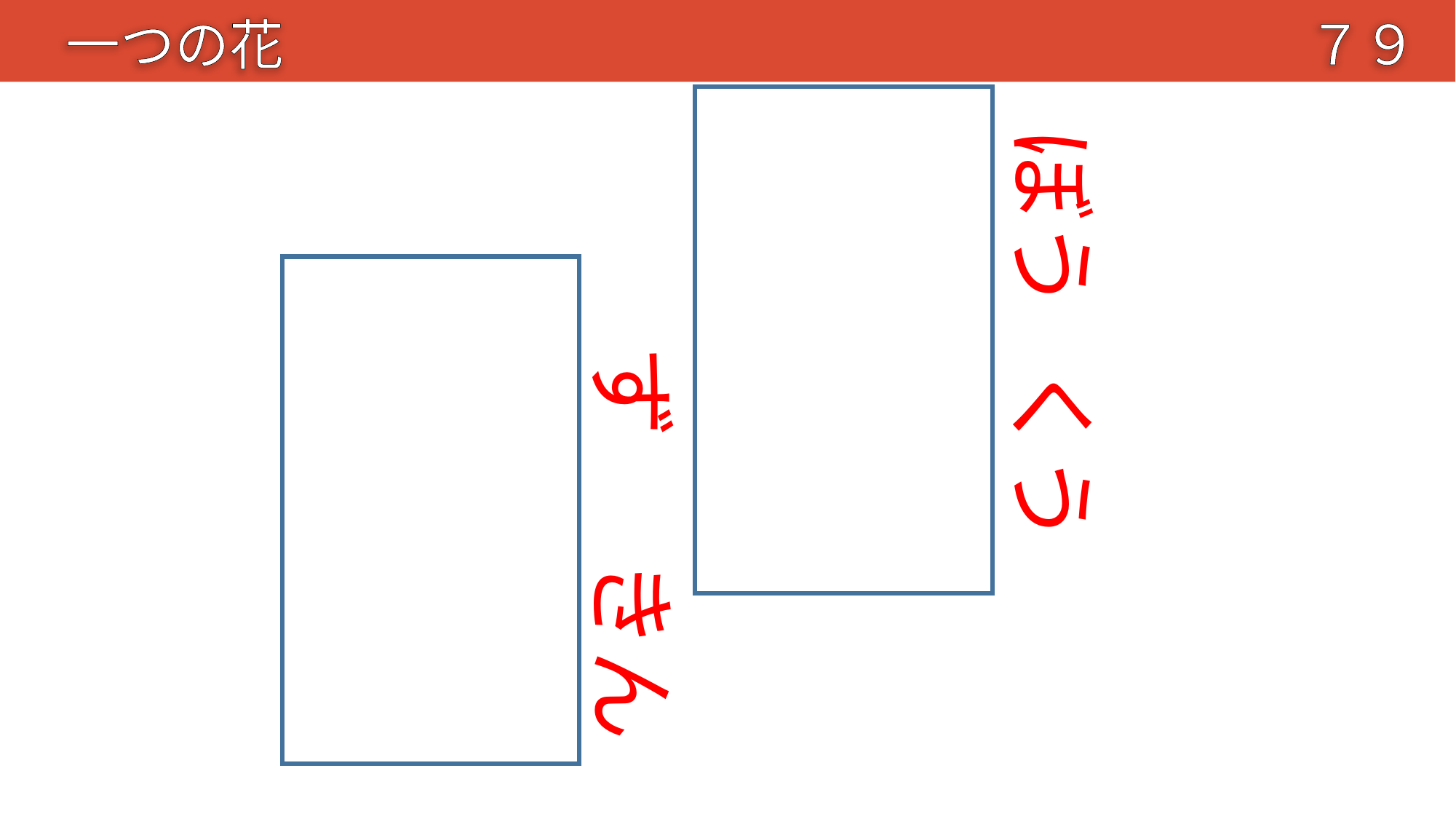

一つの花
７９
防空

ぼう
頭巾

ず
くう
きん